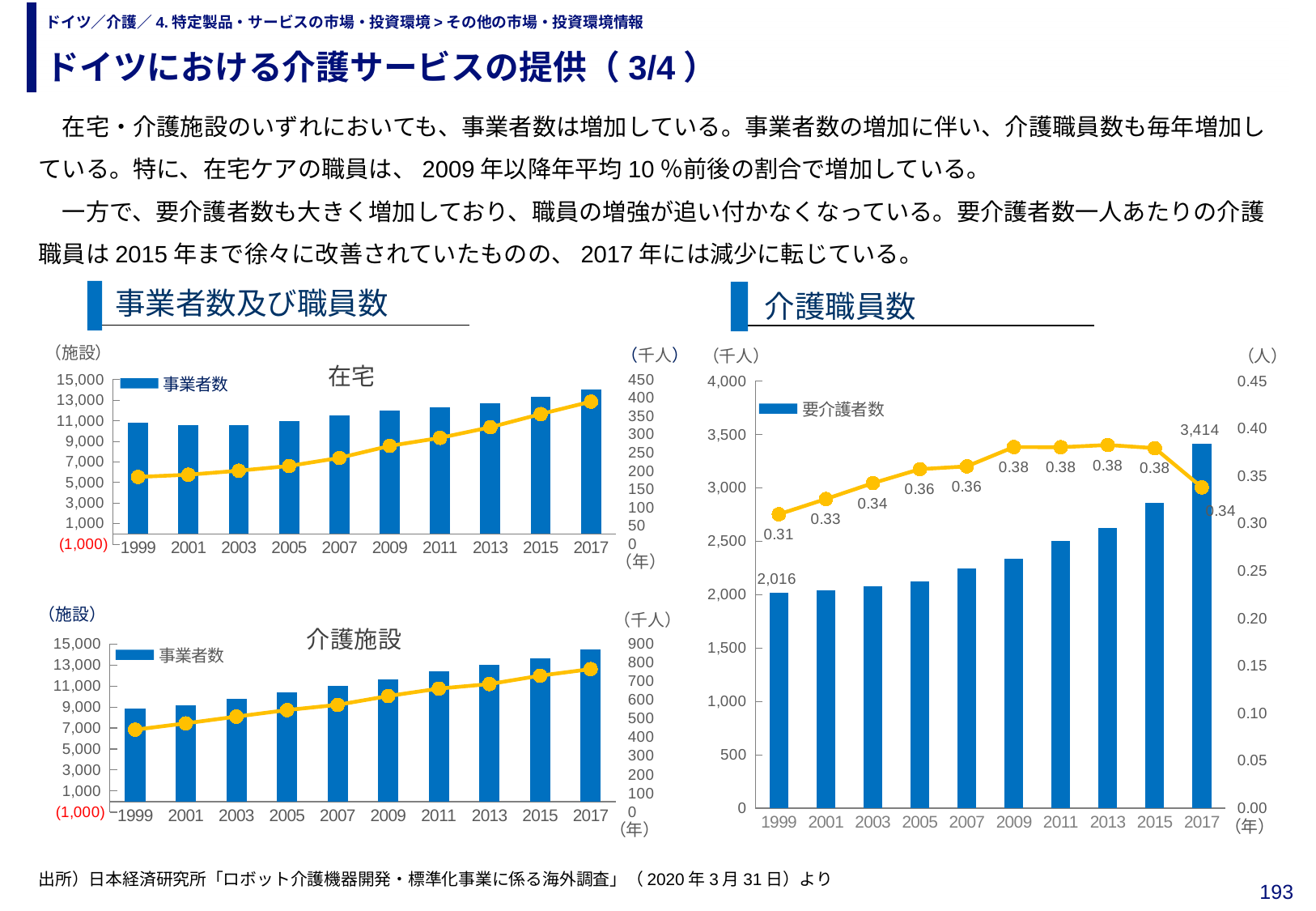

ドイツにおける介護サービスの提供（3/4）
# ドイツ／介護／4.特定製品・サービスの市場・投資環境>その他の市場・投資環境情報
　在宅・介護施設のいずれにおいても、事業者数は増加している。事業者数の増加に伴い、介護職員数も毎年増加している。特に、在宅ケアの職員は、2009年以降年平均10％前後の割合で増加している。
　一方で、要介護者数も大きく増加しており、職員の増強が追い付かなくなっている。要介護者数一人あたりの介護職員は2015年まで徐々に改善されていたものの、2017年には減少に転じている。
事業者数及び職員数

介護職員数

（施設）
（千人）
（千人）
（人）

### Chart: 在宅

| Category | 事業者数 | 職員数 |
|---|---|---|
| 1999 | 10820.0 | 184.0 |
| 2001 | 10594.0 | 190.0 |
| 2003 | 10619.0 | 201.0 |
| 2005 | 10977.0 | 214.0 |
| 2007 | 11529.0 | 236.0 |
| 2009 | 12026.0 | 269.0 |
| 2011 | 12349.0 | 291.0 |
| 2013 | 12745.0 | 320.0 |
| 2015 | 13323.0 | 356.0 |
| 2017 | 14050.0 | 390.0 |

### Chart

| Category | 要介護者数 | 介護職員／要介護者数（右目盛り） |
|---|---|---|
| 1999 | 2016.091 | 0.309867957349147 |
| 2001 | 2039.78 | 0.3259836845149967 |
| 2003 | 2076.935 | 0.34269440305064913 |
| 2005 | 2128.55 | 0.3573813159192878 |
| 2007 | 2246.829 | 0.3603776700407552 |
| 2009 | 2338.252 | 0.3807472419568122 |
| 2011 | 2501.441 | 0.3805378579786611 |
| 2013 | 2626.206 | 0.38288085550029205 |
| 2015 | 2860.293 | 0.3795967755750897 |
| 2017 | 3414.378 | 0.3382665891122775 |
（年）
（施設）
（千人）

### Chart: 介護施設

| Category | 事業者数 | 職員数 |
|---|---|---|
| 1999 | 8859.0 | 441.0 |
| 2001 | 9165.0 | 475.0 |
| 2003 | 9743.0 | 511.0 |
| 2005 | 10424.0 | 546.0 |
| 2007 | 11029.0 | 574.0 |
| 2009 | 11634.0 | 621.0 |
| 2011 | 12354.0 | 661.0 |
| 2013 | 13030.0 | 685.0 |
| 2015 | 13596.0 | 730.0 |
| 2017 | 14480.0 | 765.0 |
（年）
（年）
出所）日本経済研究所「ロボット介護機器開発・標準化事業に係る海外調査」（2020年3月31日）より